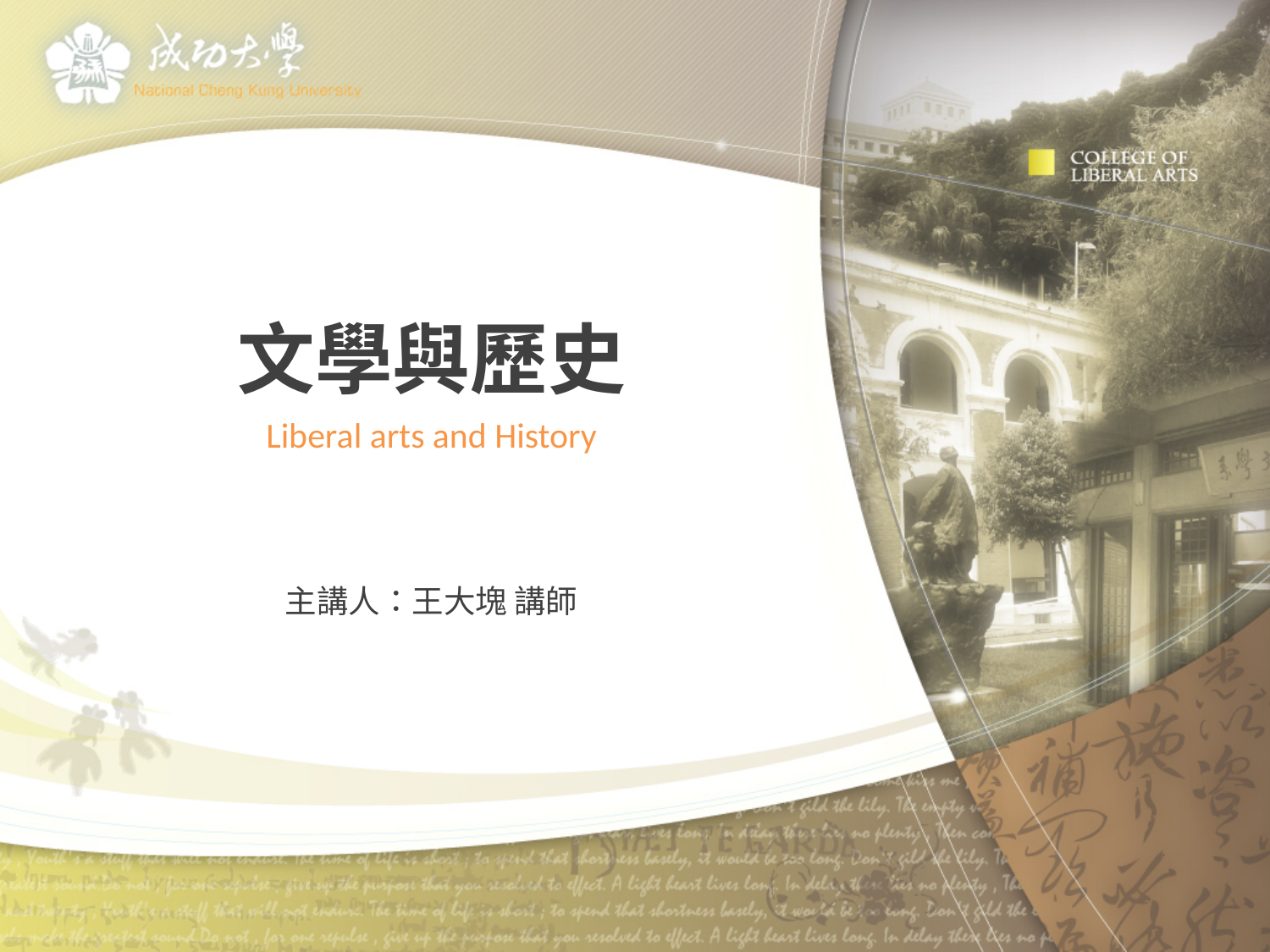

# 文學與歷史
Liberal arts and History
主講人：王大塊 講師